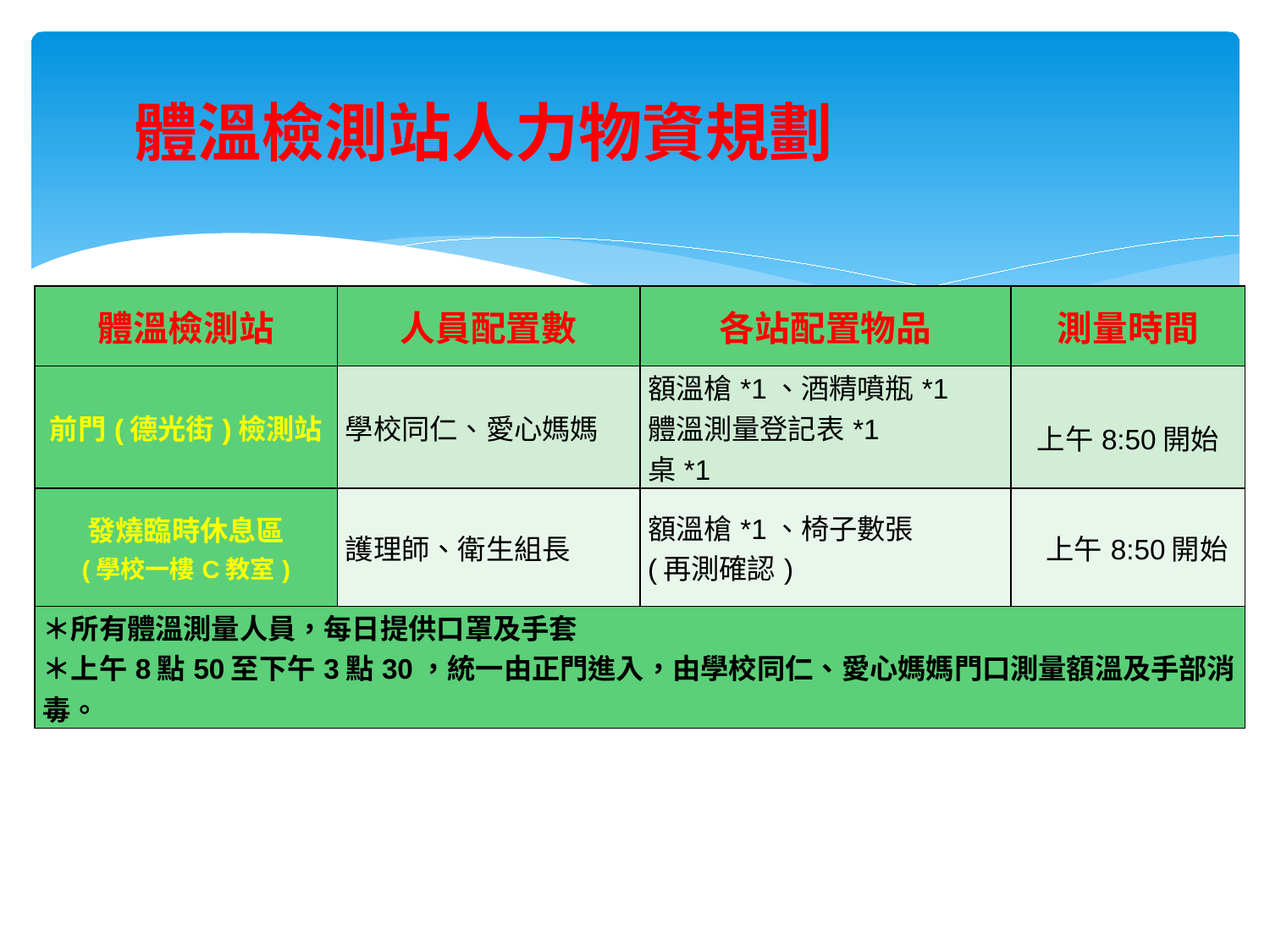

體溫檢測站人力物資規劃
| 體溫檢測站 | 人員配置數 | 各站配置物品 | 測量時間 |
| --- | --- | --- | --- |
| 前門(德光街)檢測站 | 學校同仁、愛心媽媽 | 額溫槍\*1、酒精噴瓶\*1 體溫測量登記表\*1 桌\*1 | 上午8:50開始 |
| 發燒臨時休息區 (學校一樓C教室) | 護理師、衛生組長 | 額溫槍\*1、椅子數張 (再測確認) | 上午8:50開始 |
| ＊所有體溫測量人員，每日提供口罩及手套 ＊上午8點50至下午3點30，統一由正門進入，由學校同仁、愛心媽媽門口測量額溫及手部消毒。 |  |  |  |